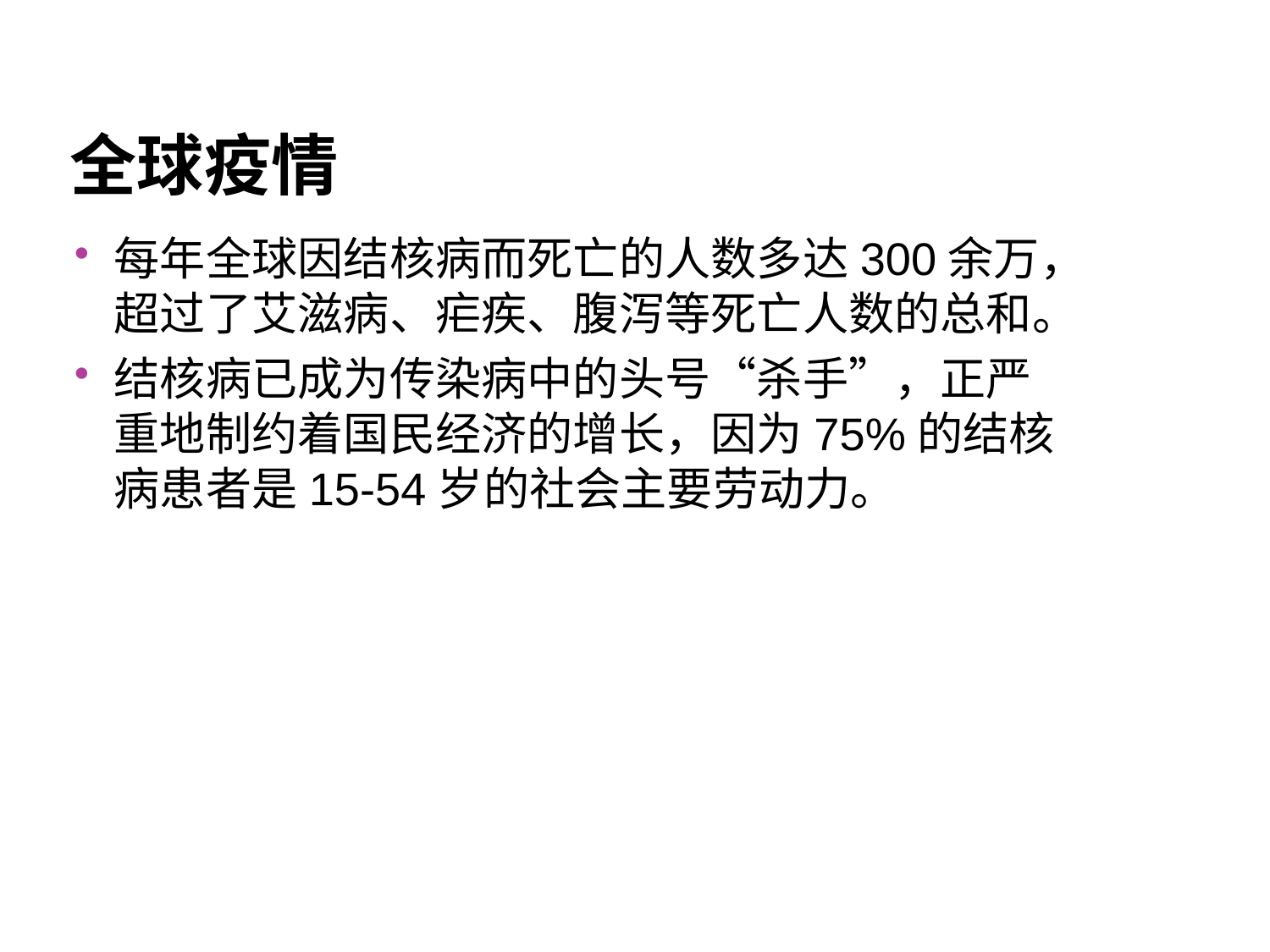

# 全球疫情
每年全球因结核病而死亡的人数多达300余万，超过了艾滋病、疟疾、腹泻等死亡人数的总和。
结核病已成为传染病中的头号“杀手”，正严重地制约着国民经济的增长，因为75%的结核病患者是15-54岁的社会主要劳动力。